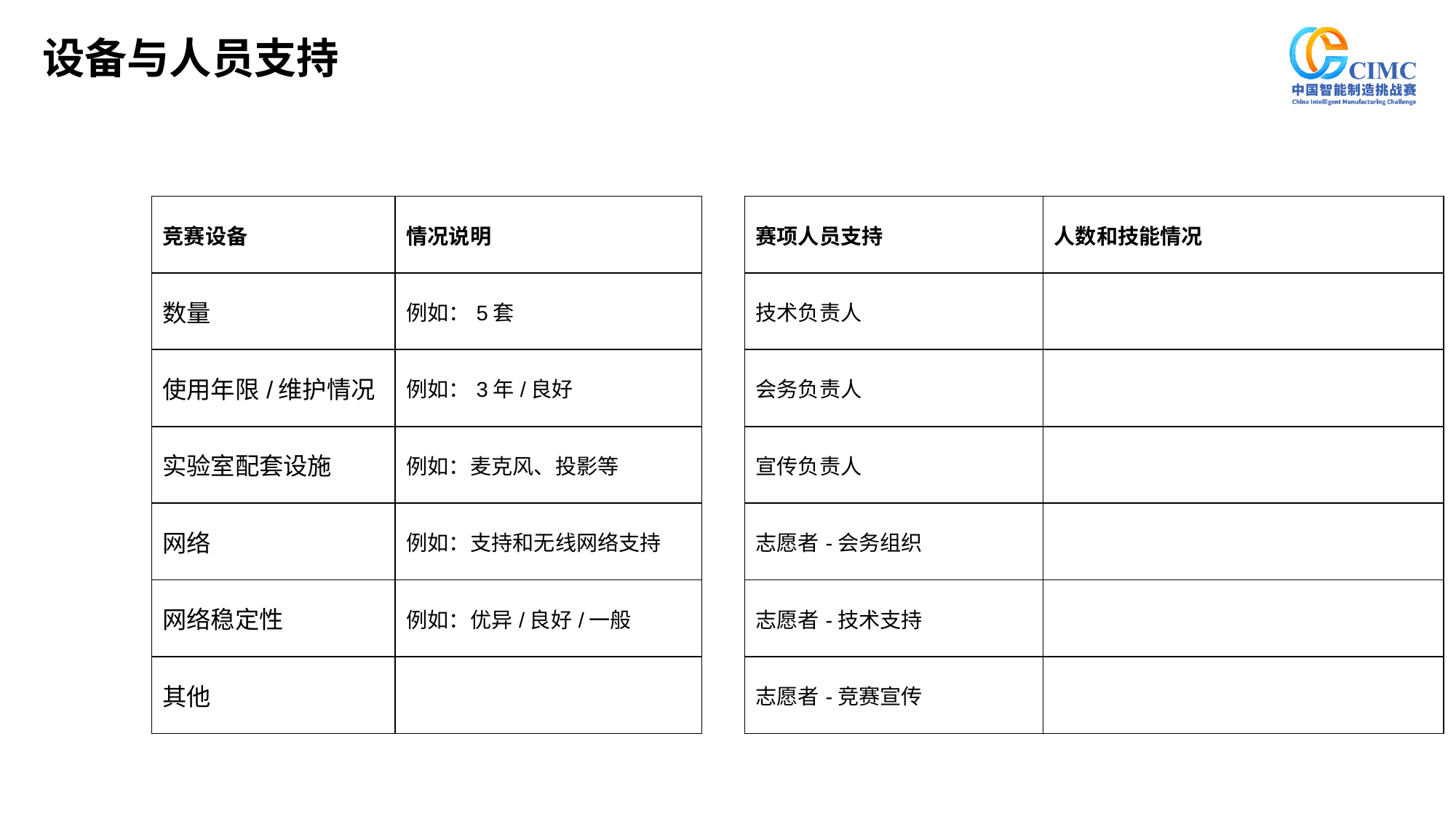

设备与人员支持
| 竞赛设备 | 情况说明 |
| --- | --- |
| 数量 | 例如：5套 |
| 使用年限/维护情况 | 例如：3年/良好 |
| 实验室配套设施 | 例如：麦克风、投影等 |
| 网络 | 例如：支持和无线网络支持 |
| 网络稳定性 | 例如：优异/良好/一般 |
| 其他 |  |
| 赛项人员支持 | 人数和技能情况 |
| --- | --- |
| 技术负责人 |  |
| 会务负责人 |  |
| 宣传负责人 |  |
| 志愿者-会务组织 |  |
| 志愿者-技术支持 |  |
| 志愿者-竞赛宣传 |  |